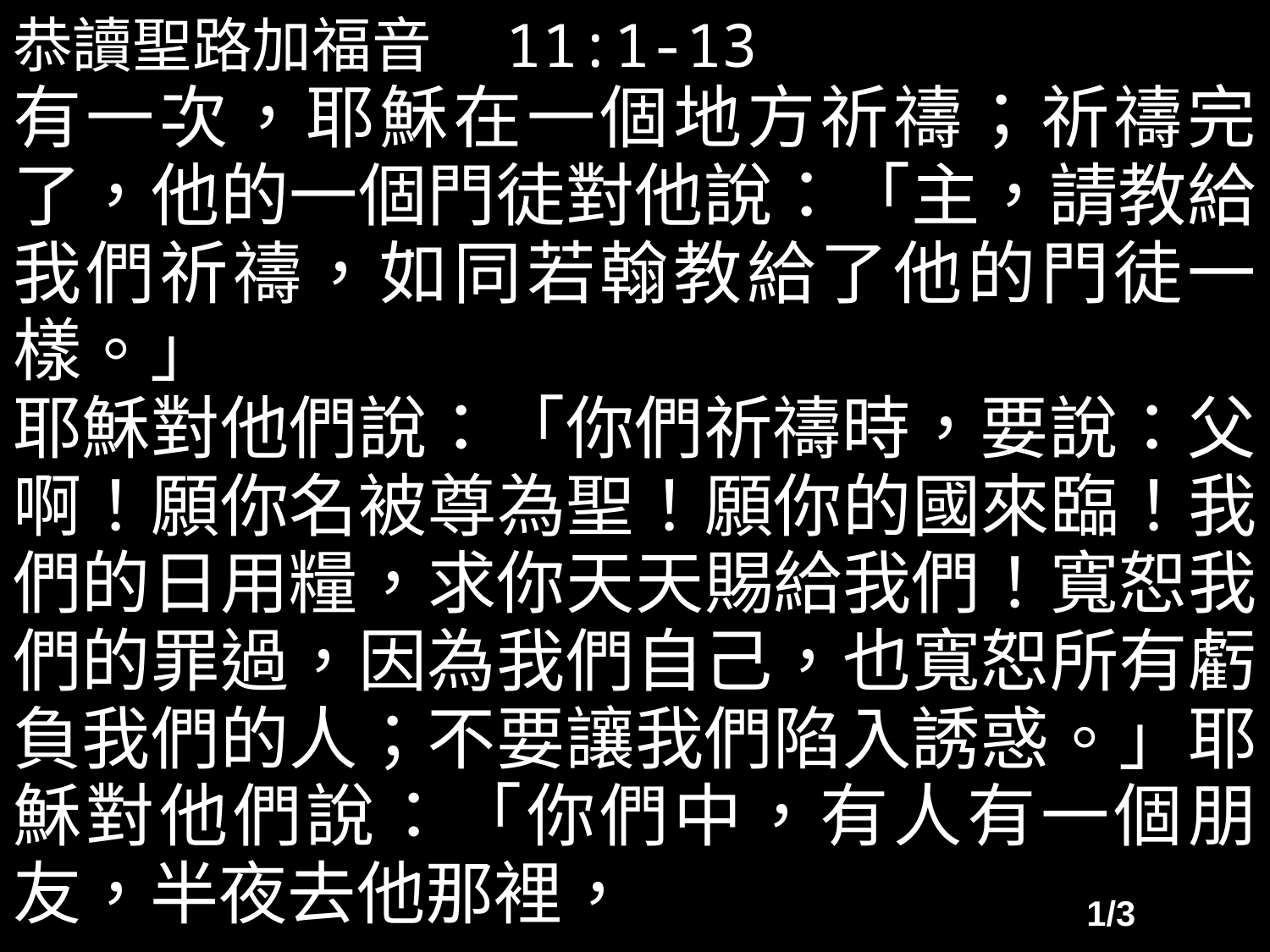

恭讀聖路加福音　11:1-13
有一次，耶穌在一個地方祈禱；祈禱完了，他的一個門徒對他說：「主，請教給我們祈禱，如同若翰教給了他的門徒一樣。」
耶穌對他們說：「你們祈禱時，要說：父啊！願你名被尊為聖！願你的國來臨！我們的日用糧，求你天天賜給我們！寬恕我們的罪過，因為我們自己，也寬恕所有虧負我們的人；不要讓我們陷入誘惑。」耶穌對他們說：「你們中，有人有一個朋友，半夜去他那裡，
    1/3